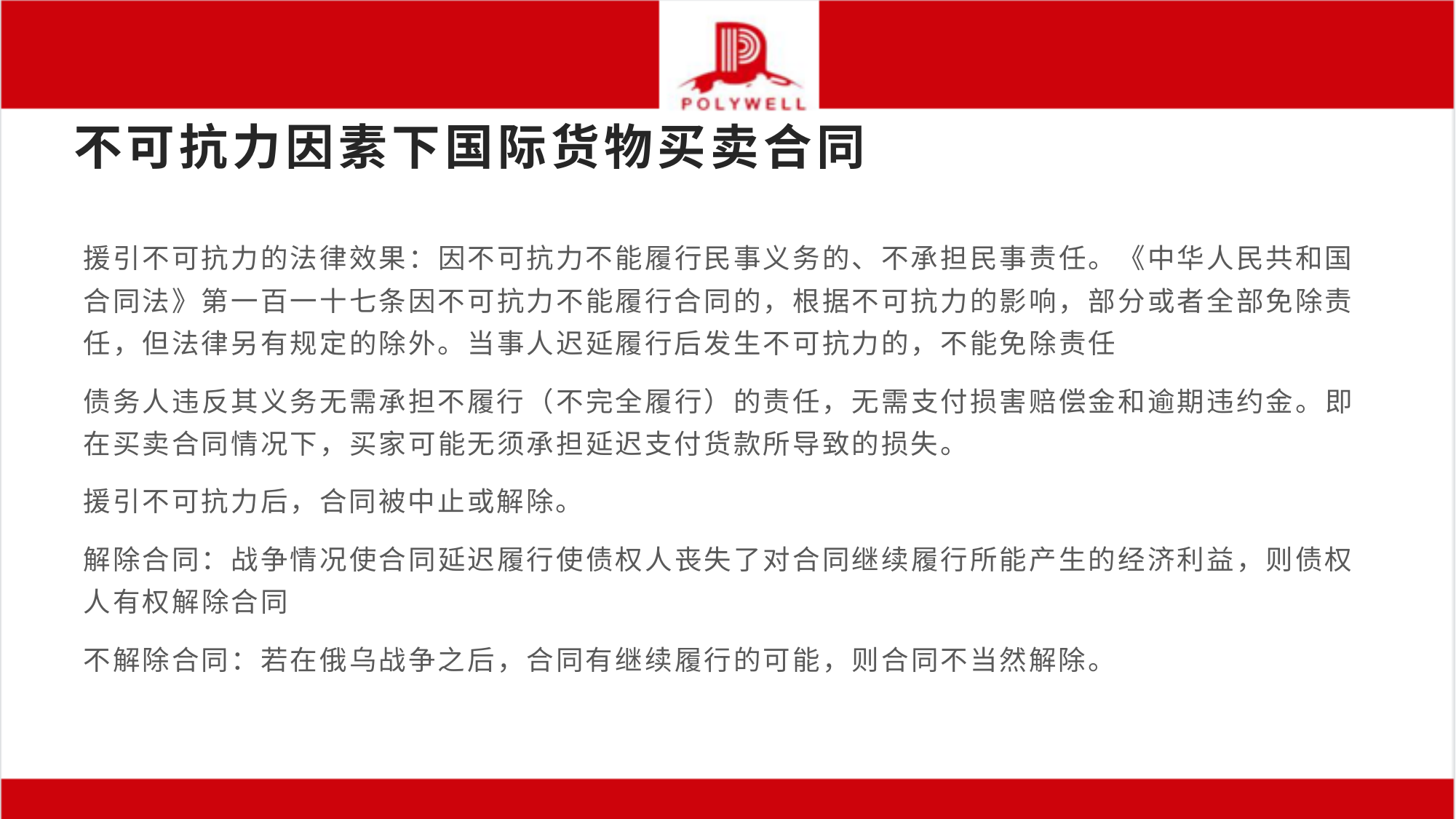

# 不可抗力因素下国际货物买卖合同

援引不可抗力的法律效果：因不可抗力不能履行民事义务的、不承担民事责任。《中华人民共和国合同法》第一百一十七条因不可抗力不能履行合同的，根据不可抗力的影响，部分或者全部免除责任，但法律另有规定的除外。当事人迟延履行后发生不可抗力的，不能免除责任
债务人违反其义务无需承担不履行（不完全履行）的责任，无需支付损害赔偿金和逾期违约金。即在买卖合同情况下，买家可能无须承担延迟支付货款所导致的损失。
援引不可抗力后，合同被中止或解除。
解除合同：战争情况使合同延迟履行使债权人丧失了对合同继续履行所能产生的经济利益，则债权人有权解除合同
不解除合同：若在俄乌战争之后，合同有继续履行的可能，则合同不当然解除。